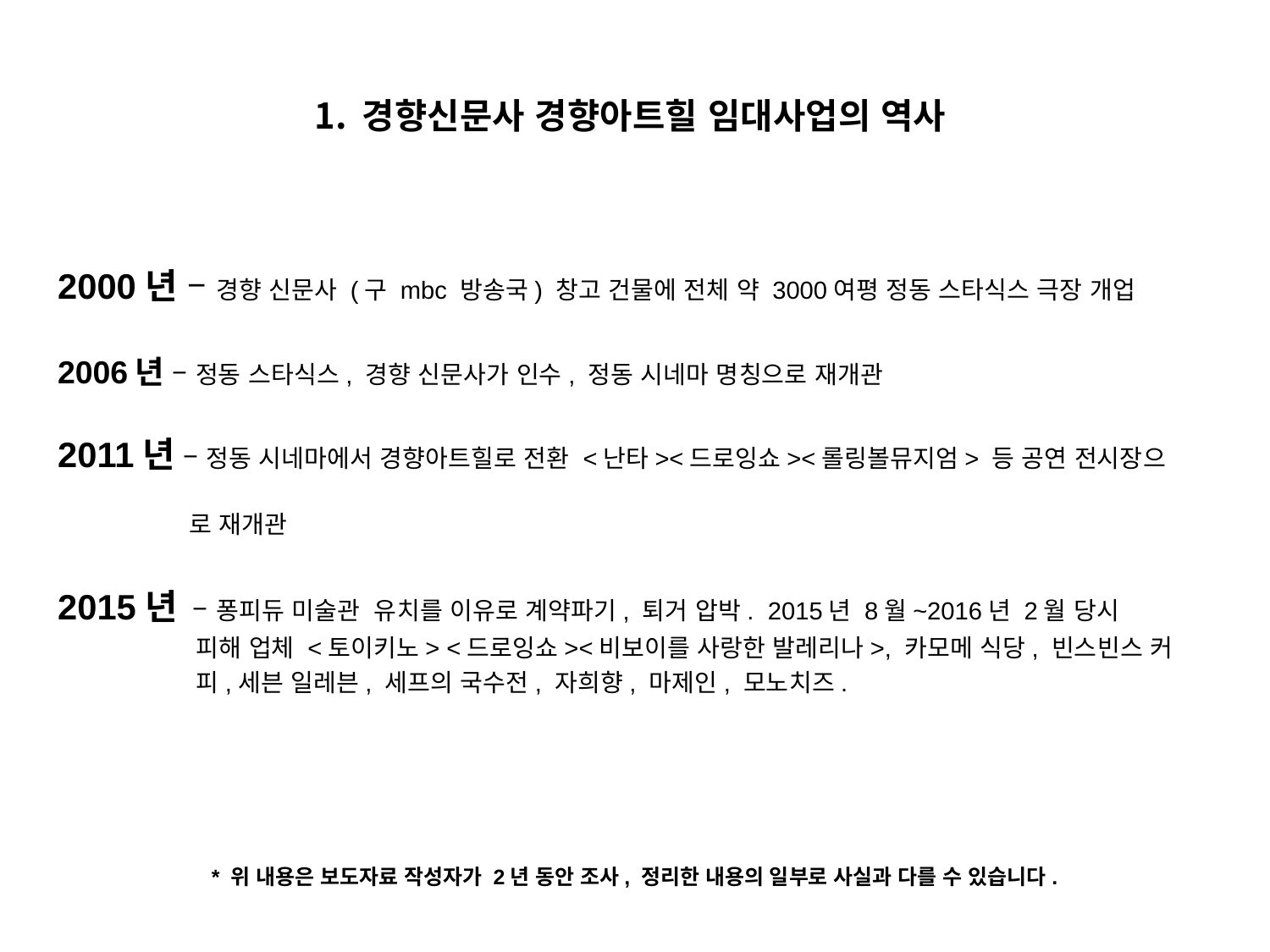

경향신문사 경향아트힐 임대사업의 역사
2000년 – 경향 신문사 (구 mbc 방송국) 창고 건물에 전체 약 3000여평 정동 스타식스 극장 개업

2006년 – 정동 스타식스, 경향 신문사가 인수, 정동 시네마 명칭으로 재개관

2011년 – 정동 시네마에서 경향아트힐로 전환 <난타><드로잉쇼><롤링볼뮤지엄> 등 공연 전시장으
                  로 재개관

2015년  – 퐁피듀 미술관  유치를 이유로 계약파기, 퇴거 압박.  2015년 8월~2016년 2월 당시
                   피해 업체 <토이키노> <드로잉쇼><비보이를 사랑한 발레리나>, 카모메 식당, 빈스빈스 커
                   피,세븐 일레븐, 세프의 국수전, 자희향, 마제인, 모노치즈.
* 위 내용은 보도자료 작성자가 2년 동안 조사, 정리한 내용의 일부로 사실과 다를 수 있습니다.